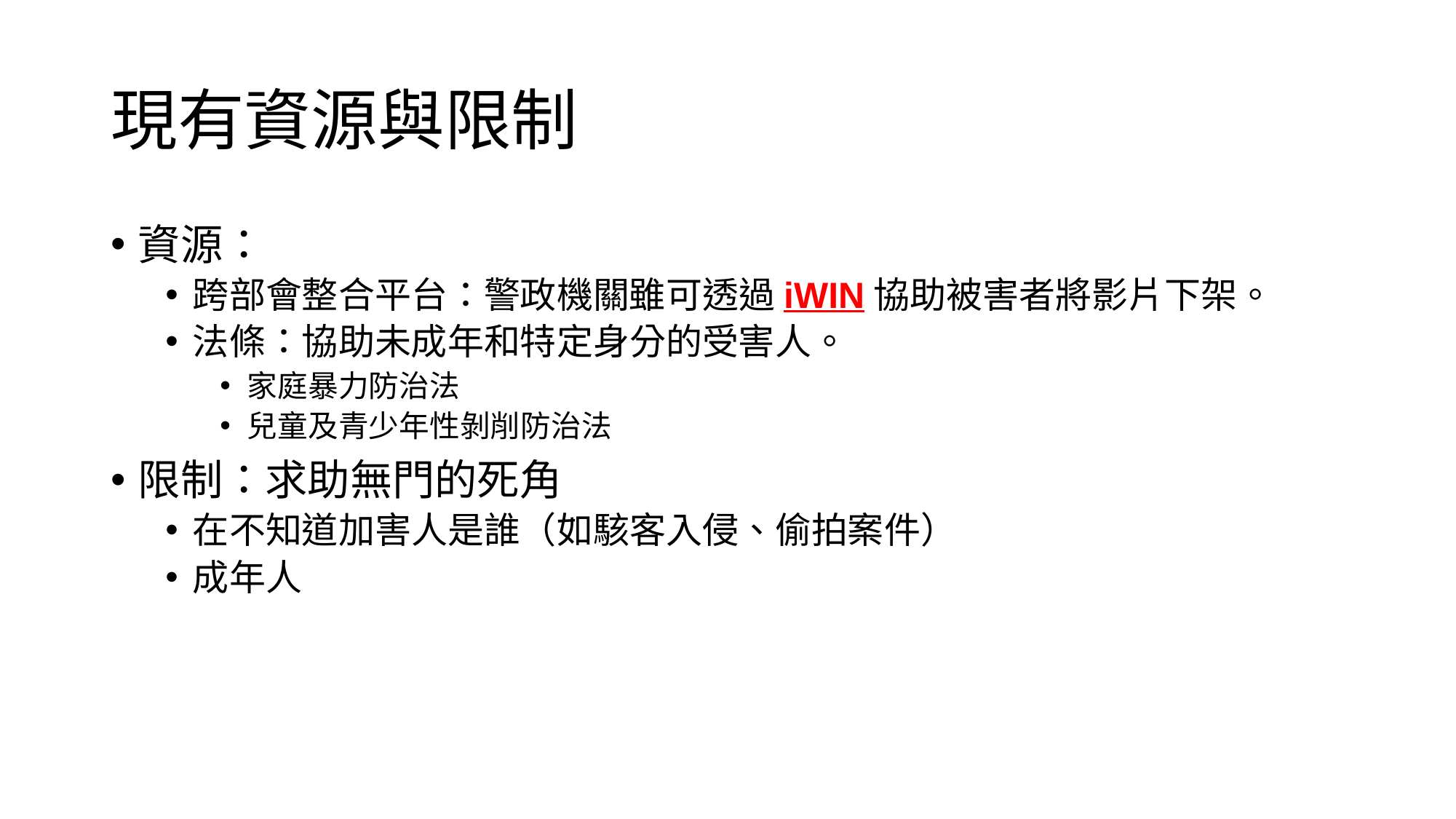

# 現有資源與限制
資源：
跨部會整合平台：警政機關雖可透過iWIN協助被害者將影片下架。
法條：協助未成年和特定身分的受害人。
家庭暴力防治法
兒童及青少年性剝削防治法
限制：求助無門的死角
在不知道加害人是誰（如駭客入侵、偷拍案件）
成年人